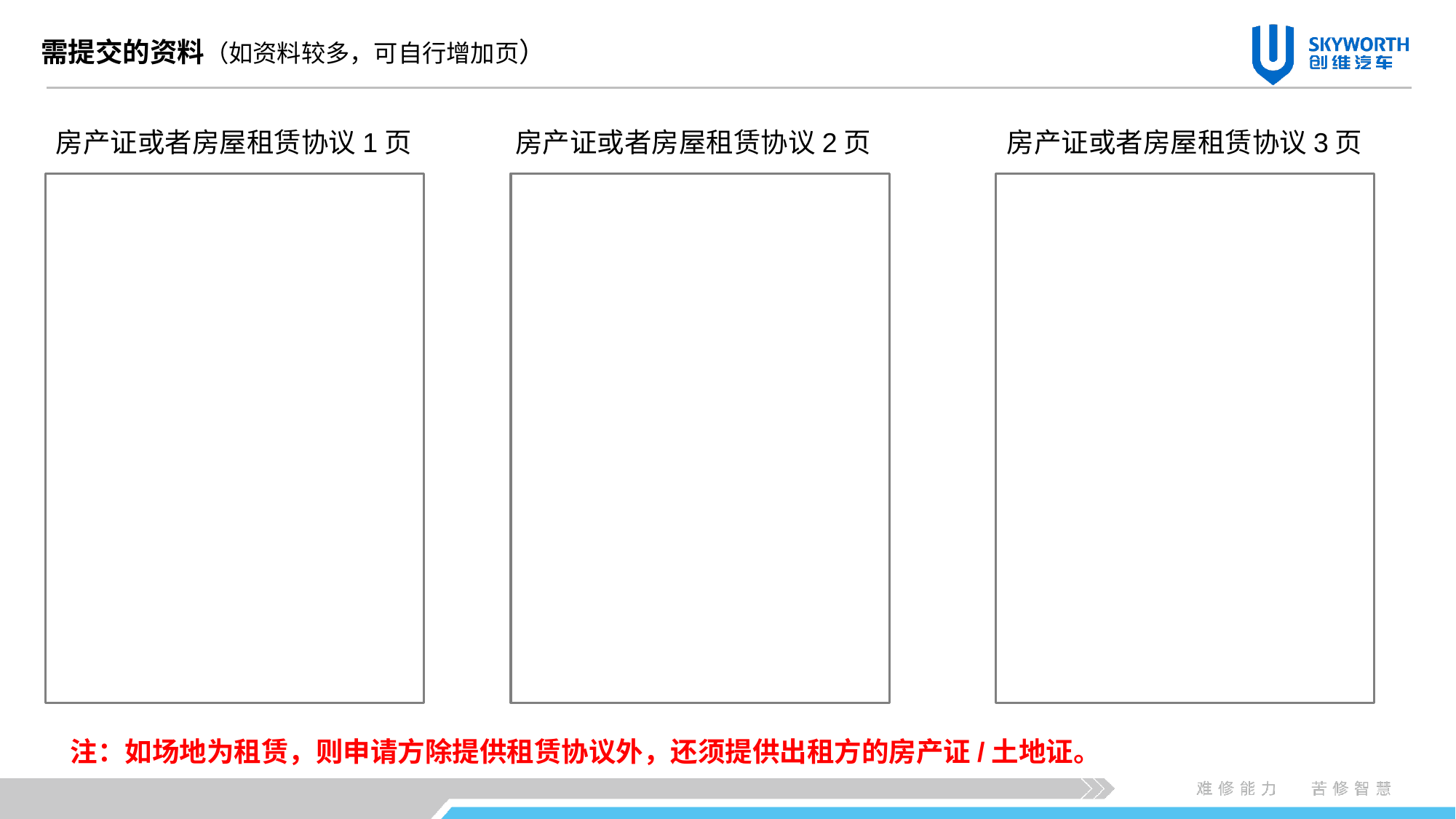

需提交的资料（如资料较多，可自行增加页）
房产证或者房屋租赁协议1页
房产证或者房屋租赁协议2页
房产证或者房屋租赁协议3页

注：如场地为租赁，则申请方除提供租赁协议外，还须提供出租方的房产证/土地证。